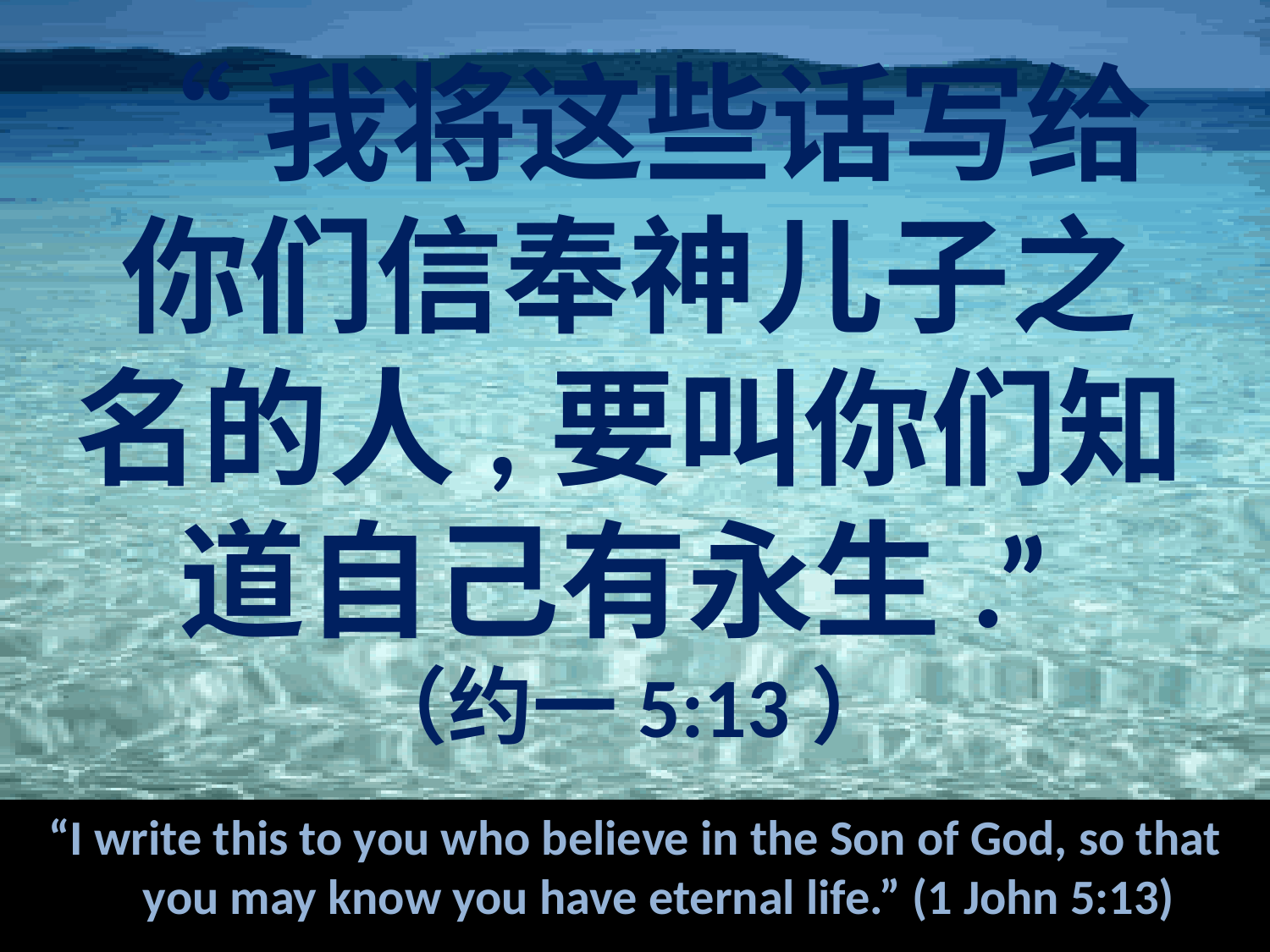

# “我将这些话写给你们信奉神儿子之名的人,要叫你们知道自己有永生.” （约一5:13）
“I write this to you who believe in the Son of God, so that you may know you have eternal life.” (1 John 5:13)